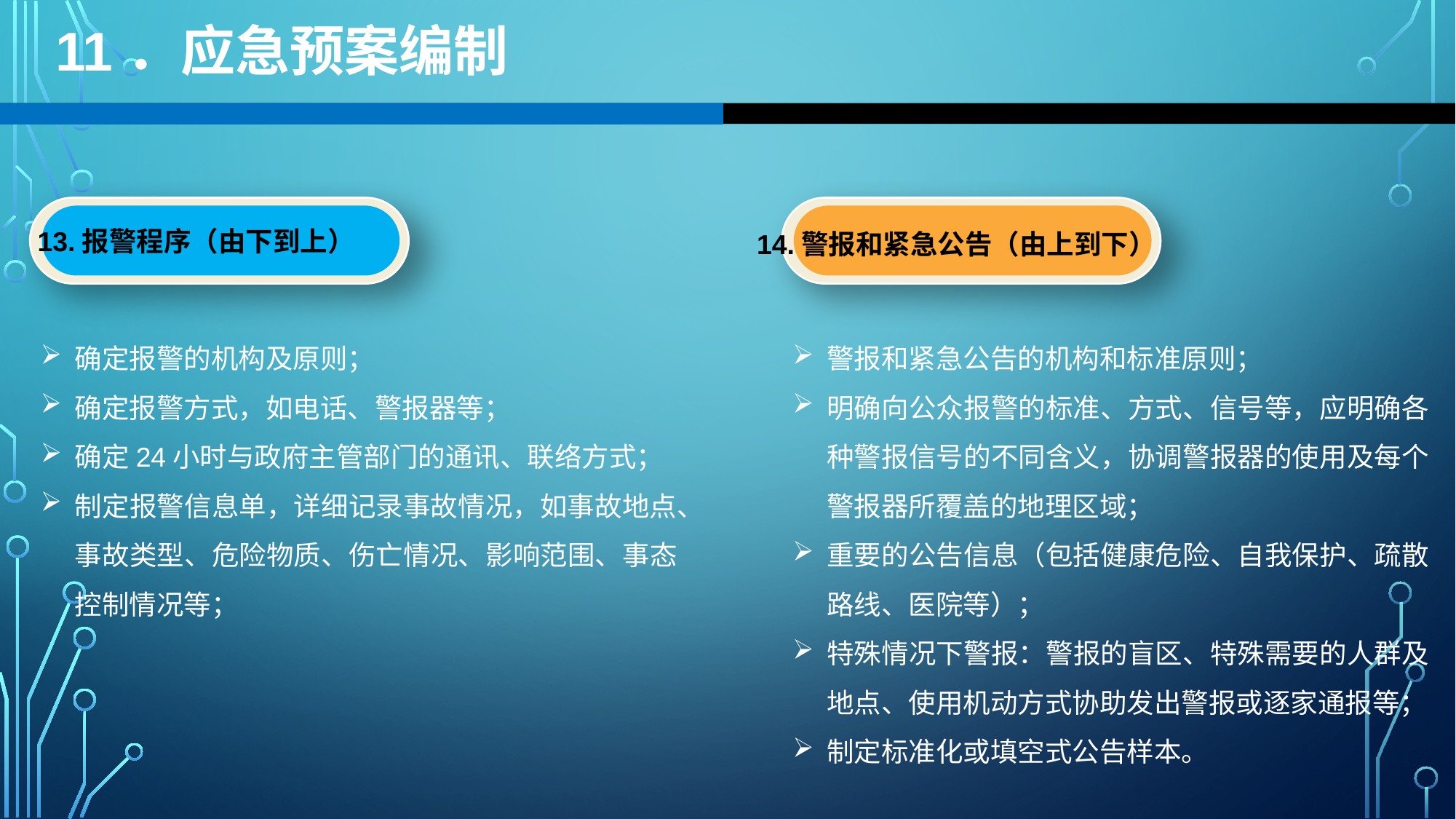

11．应急预案编制

13.报警程序（由下到上）
14.警报和紧急公告（由上到下）
确定报警的机构及原则；
确定报警方式，如电话、警报器等；
确定24小时与政府主管部门的通讯、联络方式；
制定报警信息单，详细记录事故情况，如事故地点、事故类型、危险物质、伤亡情况、影响范围、事态控制情况等；
警报和紧急公告的机构和标准原则；
明确向公众报警的标准、方式、信号等，应明确各种警报信号的不同含义，协调警报器的使用及每个警报器所覆盖的地理区域；
重要的公告信息（包括健康危险、自我保护、疏散路线、医院等）；
特殊情况下警报：警报的盲区、特殊需要的人群及地点、使用机动方式协助发出警报或逐家通报等；
制定标准化或填空式公告样本。